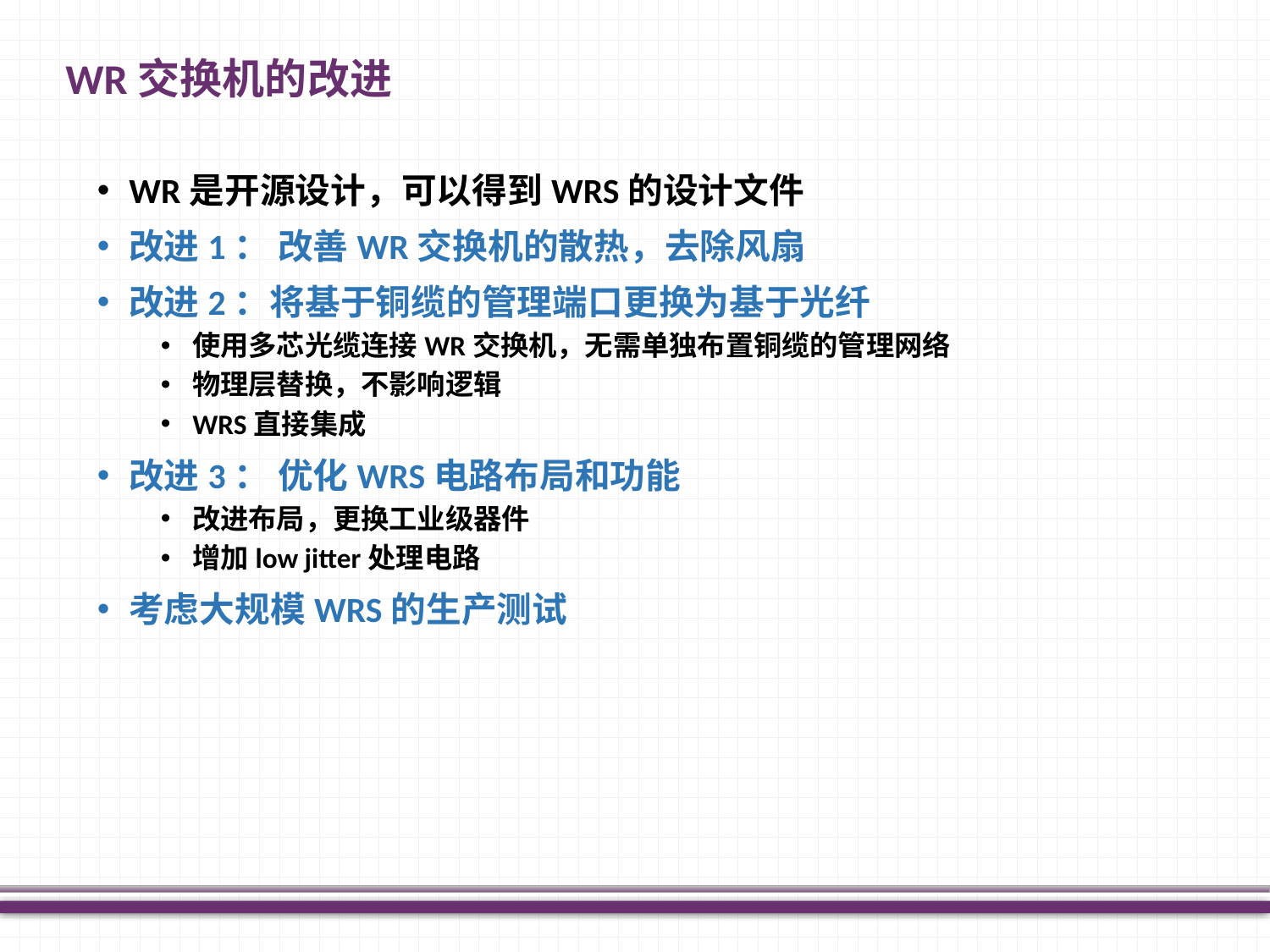

WR交换机的改进
WR是开源设计，可以得到WRS的设计文件
改进1： 改善WR交换机的散热，去除风扇
改进2：将基于铜缆的管理端口更换为基于光纤
使用多芯光缆连接WR交换机，无需单独布置铜缆的管理网络
物理层替换，不影响逻辑
WRS直接集成
改进3： 优化WRS电路布局和功能
改进布局，更换工业级器件
增加low jitter处理电路
考虑大规模WRS的生产测试